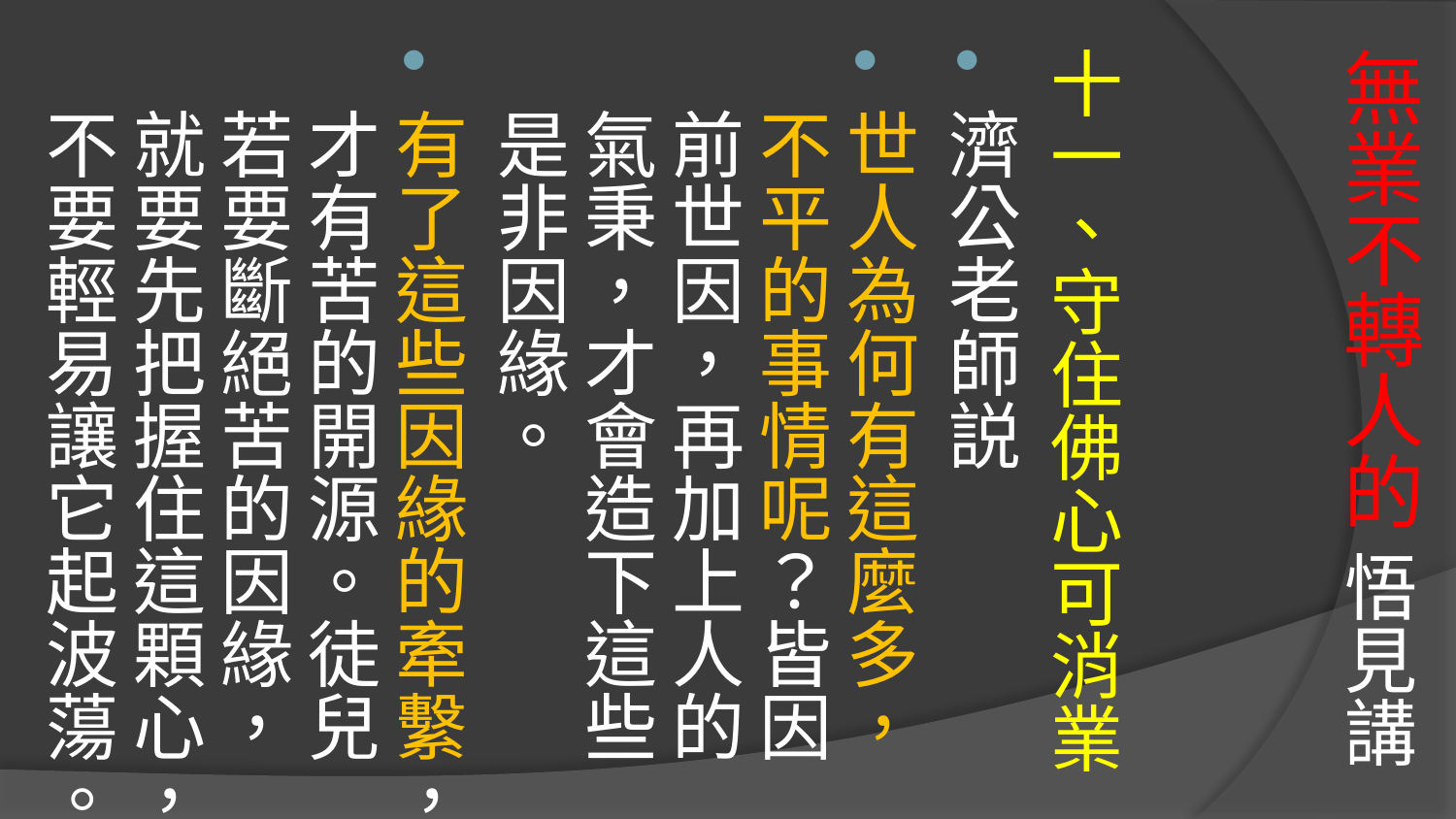

# 無業不轉人的 悟見講
十一、守住佛心可消業
濟公老師説
世人為何有這麼多，不平的事情呢？皆因前世因，再加上人的氣秉，才會造下這些是非因緣。
有了這些因緣的牽繫，才有苦的開源。徒兒若要斷絕苦的因緣，就要先把握住這顆心，不要輕易讓它起波蕩。